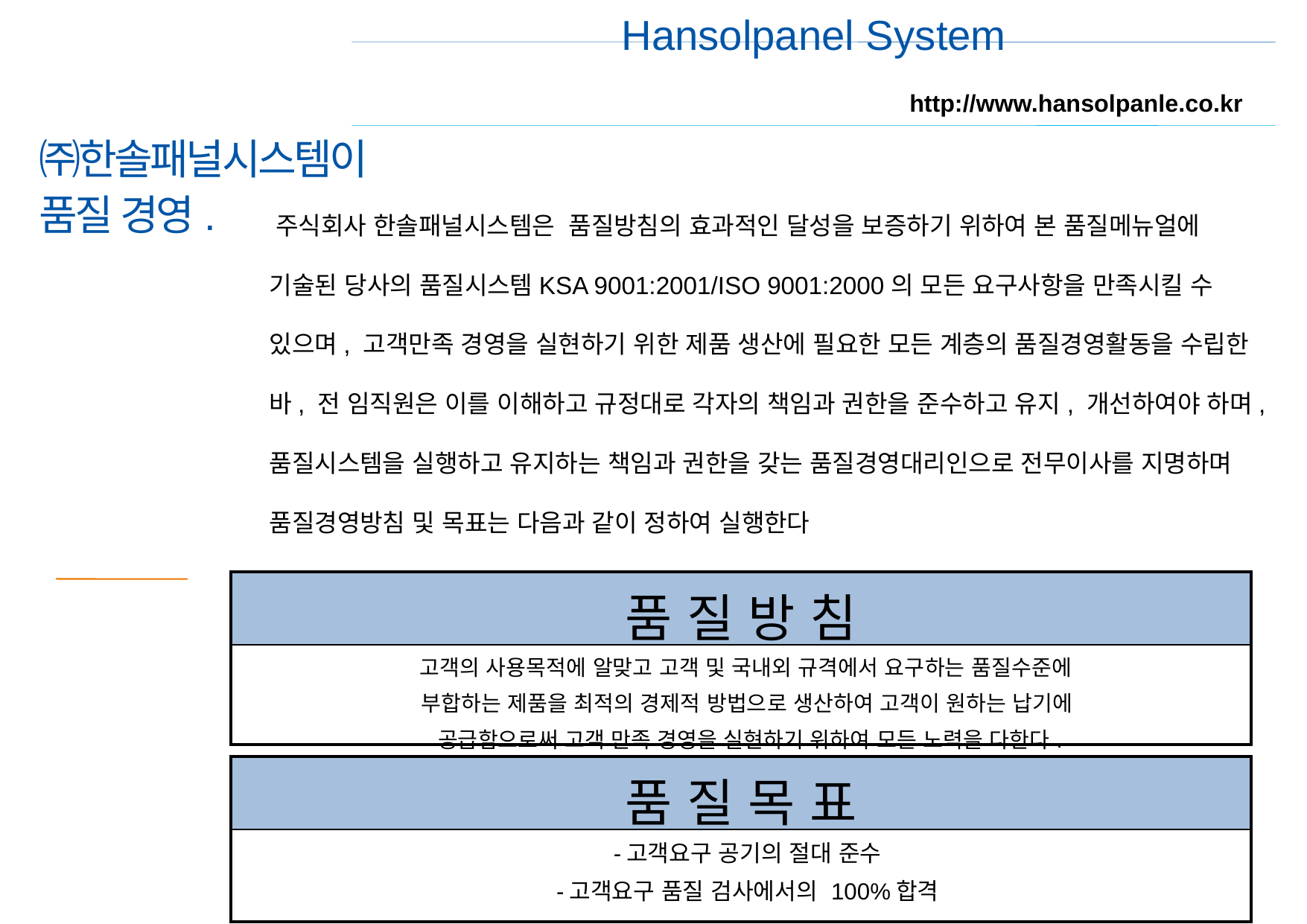

Hansolpanel System
http://www.hansolpanle.co.kr
㈜한솔패널시스템이
품질 경영.

       주식회사 한솔패널시스템은  품질방침의 효과적인 달성을 보증하기 위하여 본 품질메뉴얼에 기술된 당사의 품질시스템KSA 9001:2001/ISO 9001:2000의 모든 요구사항을 만족시킬 수 있으며, 고객만족 경영을 실현하기 위한 제품 생산에 필요한 모든 계층의 품질경영활동을 수립한 바, 전 임직원은 이를 이해하고 규정대로 각자의 책임과 권한을 준수하고 유지, 개선하여야 하며, 품질시스템을 실행하고 유지하는 책임과 권한을 갖는 품질경영대리인으로 전무이사를 지명하며 품질경영방침 및 목표는 다음과 같이 정하여 실행한다
| 품 질 방 침 |
| --- |
| 고객의 사용목적에 알맞고 고객 및 국내외 규격에서 요구하는 품질수준에 부합하는 제품을 최적의 경제적 방법으로 생산하여 고객이 원하는 납기에 공급함으로써 고객 만족 경영을 실현하기 위하여 모든 노력을 다한다. |
| 품 질 목 표 |
| --- |
| -고객요구 공기의 절대 준수 -고객요구 품질 검사에서의 100%합격 |